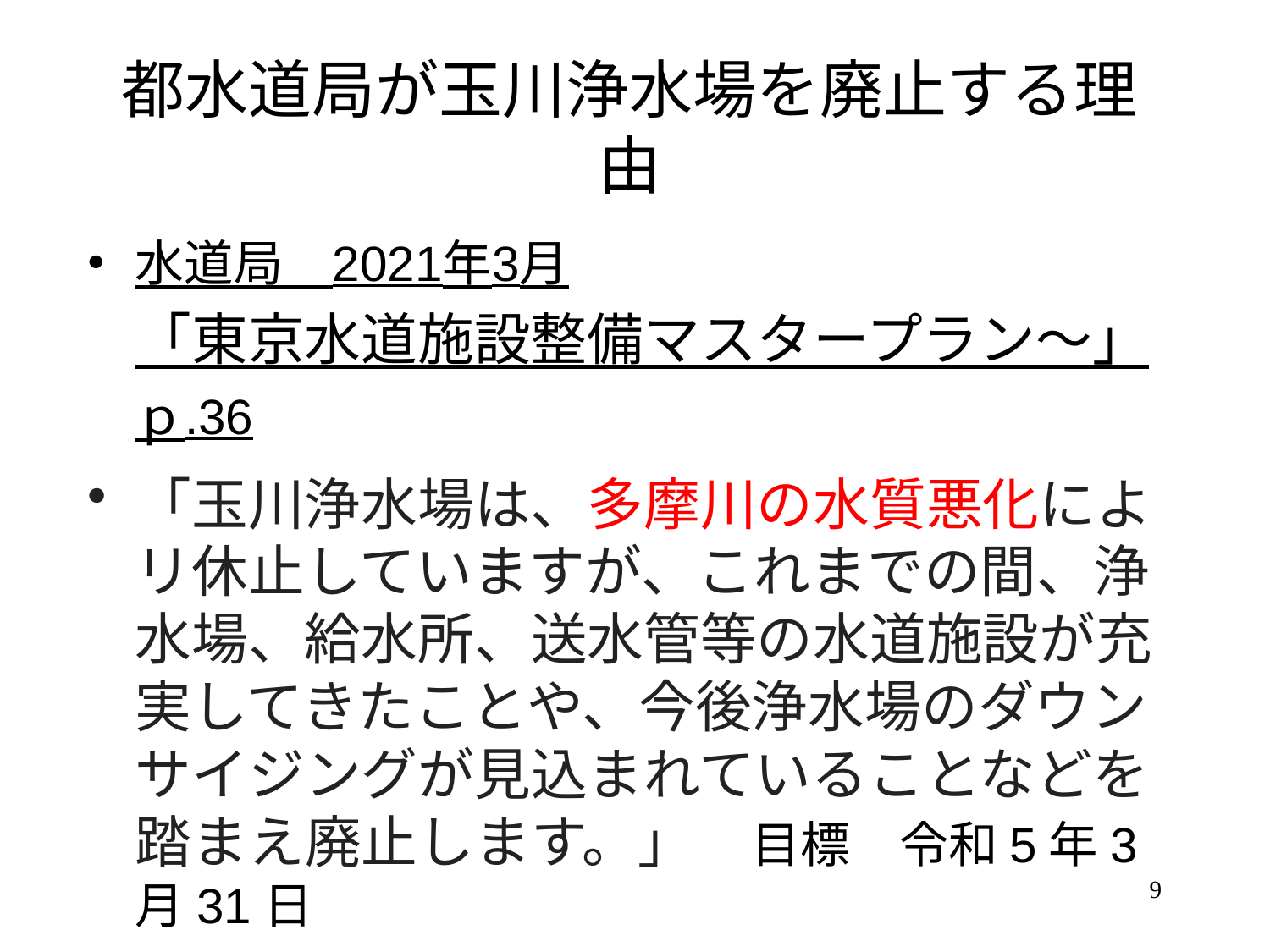

# 都水道局が玉川浄水場を廃止する理由
水道局　2021年3月「東京水道施設整備マスタープラン～」ｐ.36
「玉川浄水場は、多摩川の水質悪化によリ休止していますが、これまでの間、浄水場、給水所、送水管等の水道施設が充実してきたことや、今後浄水場のダウンサイジングが見込まれていることなどを踏まえ廃止します。」　目標　令和5年3月31日

9